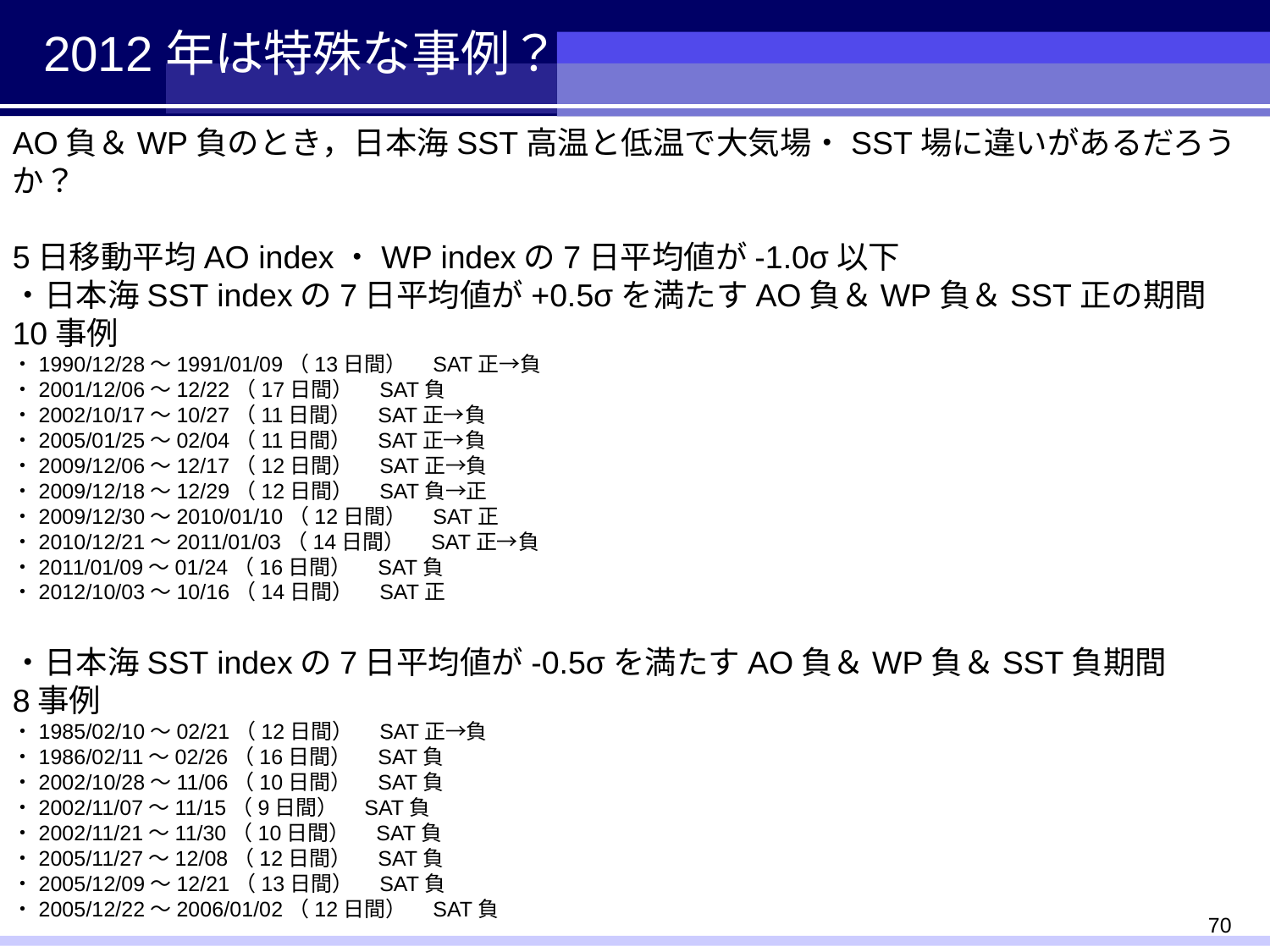

# 2012年は特殊な事例？
AO負＆WP負のとき，日本海SST高温と低温で大気場・SST場に違いがあるだろうか？

5日移動平均AO index・WP indexの7日平均値が-1.0σ以下
・日本海SST indexの7日平均値が+0.5σを満たすAO負＆WP負＆SST正の期間
10事例
・1990/12/28～1991/01/09（13日間）　SAT正→負
・2001/12/06～12/22（17日間）　SAT負
・2002/10/17～10/27（11日間）　SAT正→負
・2005/01/25～02/04（11日間）　SAT正→負
・2009/12/06～12/17（12日間）　SAT正→負
・2009/12/18～12/29（12日間）　SAT負→正
・2009/12/30～2010/01/10（12日間）　SAT正
・2010/12/21～2011/01/03（14日間）　SAT正→負
・2011/01/09～01/24（16日間）　SAT負
・2012/10/03～10/16（14日間）　SAT正

・日本海SST indexの7日平均値が-0.5σを満たすAO負＆WP負＆SST負期間
8事例
・1985/02/10～02/21（12日間）　SAT正→負
・1986/02/11～02/26（16日間）　SAT負
・2002/10/28～11/06（10日間）　SAT負
・2002/11/07～11/15（9日間）　SAT負
・2002/11/21～11/30（10日間）　SAT負
・2005/11/27～12/08（12日間）　SAT負
・2005/12/09～12/21（13日間）　SAT負
・2005/12/22～2006/01/02（12日間）　SAT負
70